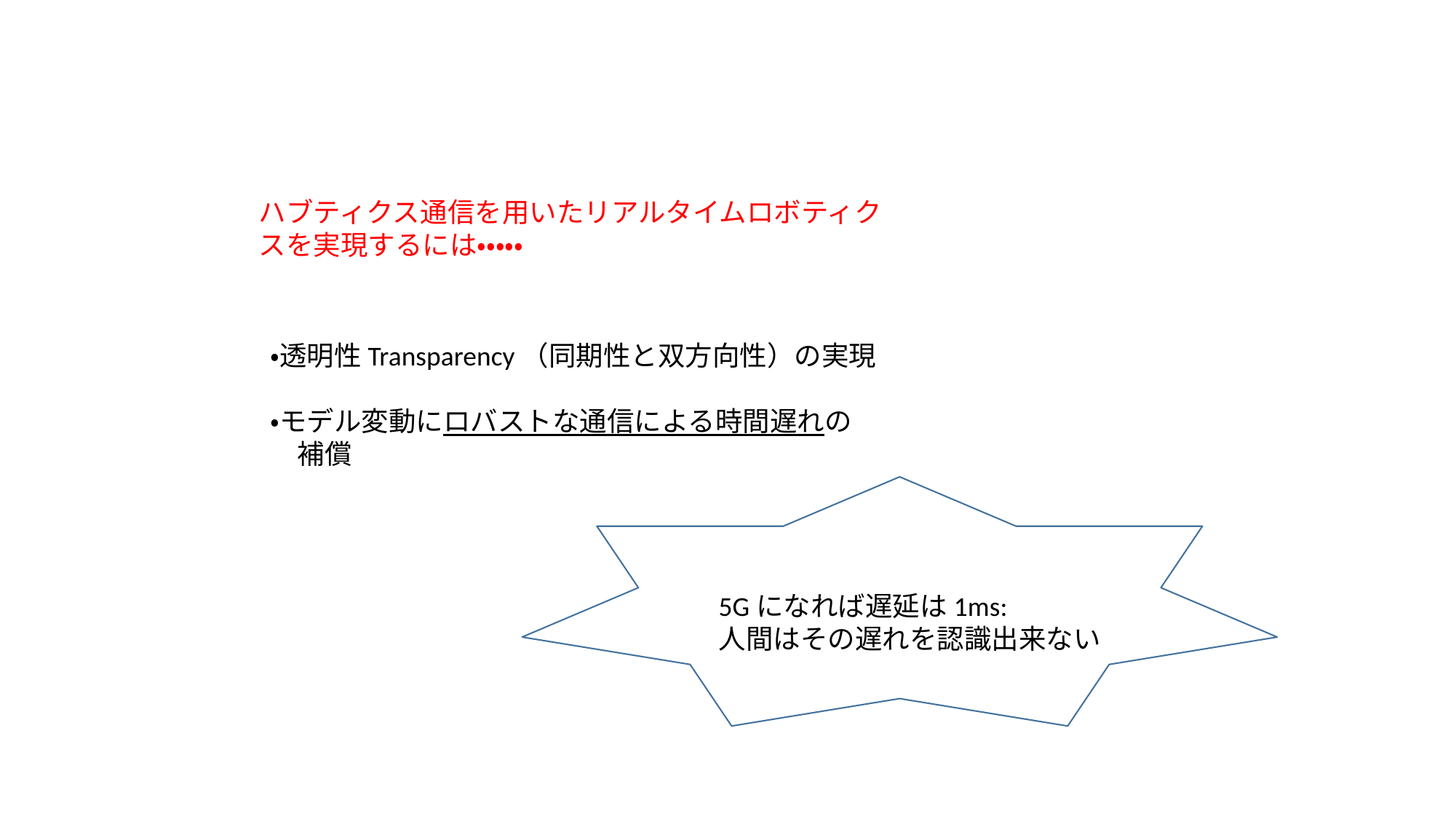

ハブティクス通信を用いたリアルタイムロボティクスを実現するには・・・・・
・透明性Transparency（同期性と双方向性）の実現

・モデル変動にロバストな通信による時間遅れの
　補償

5Gになれば遅延は1ms:
人間はその遅れを認識出来ない